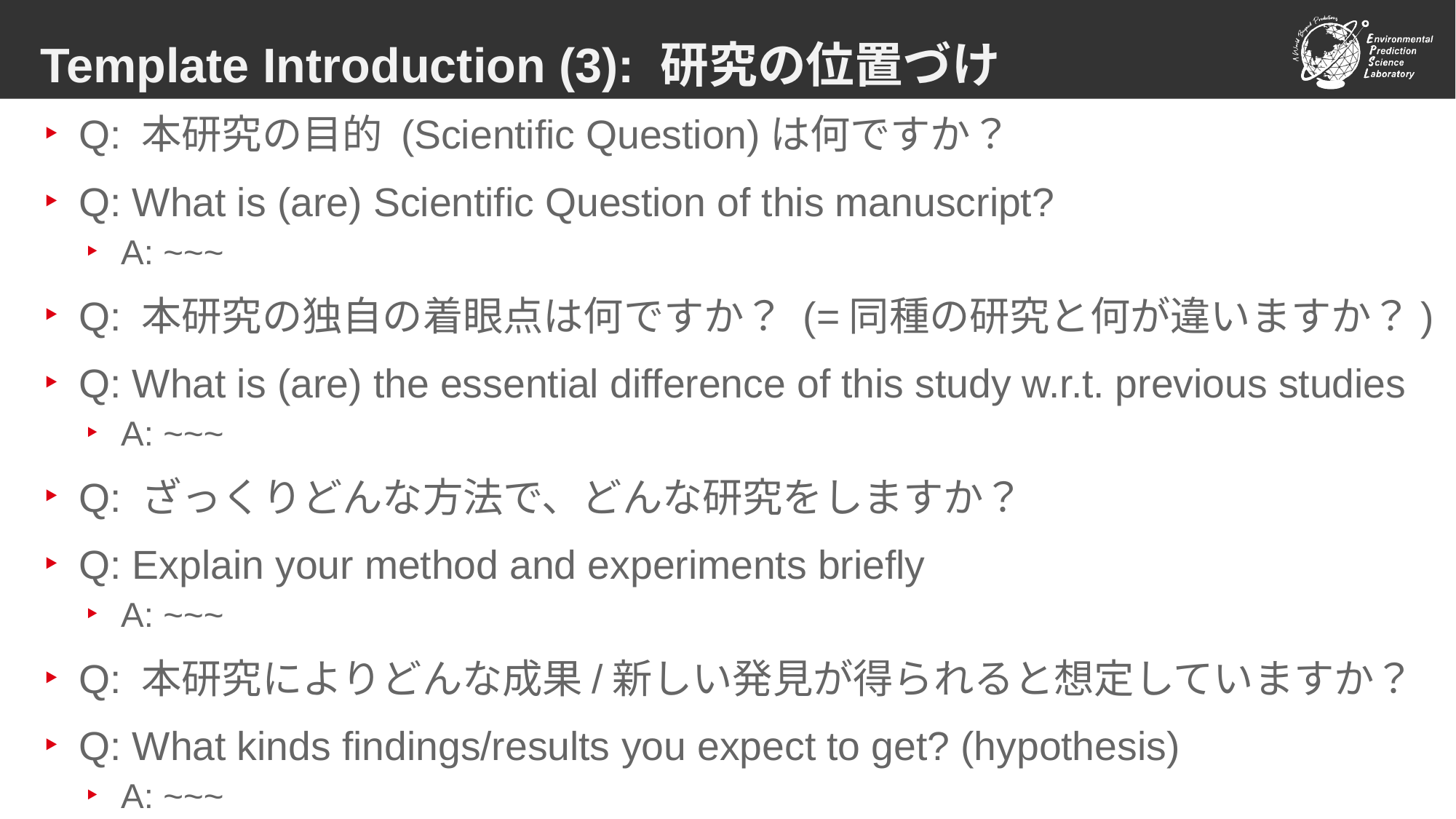

# Template Introduction (3): 研究の位置づけ
Q: 本研究の目的 (Scientific Question)は何ですか？
Q: What is (are) Scientific Question of this manuscript?
A: ~~~
Q: 本研究の独自の着眼点は何ですか？ (=同種の研究と何が違いますか？)
Q: What is (are) the essential difference of this study w.r.t. previous studies
A: ~~~
Q: ざっくりどんな方法で、どんな研究をしますか？
Q: Explain your method and experiments briefly
A: ~~~
Q: 本研究によりどんな成果/新しい発見が得られると想定していますか？
Q: What kinds findings/results you expect to get? (hypothesis)
A: ~~~